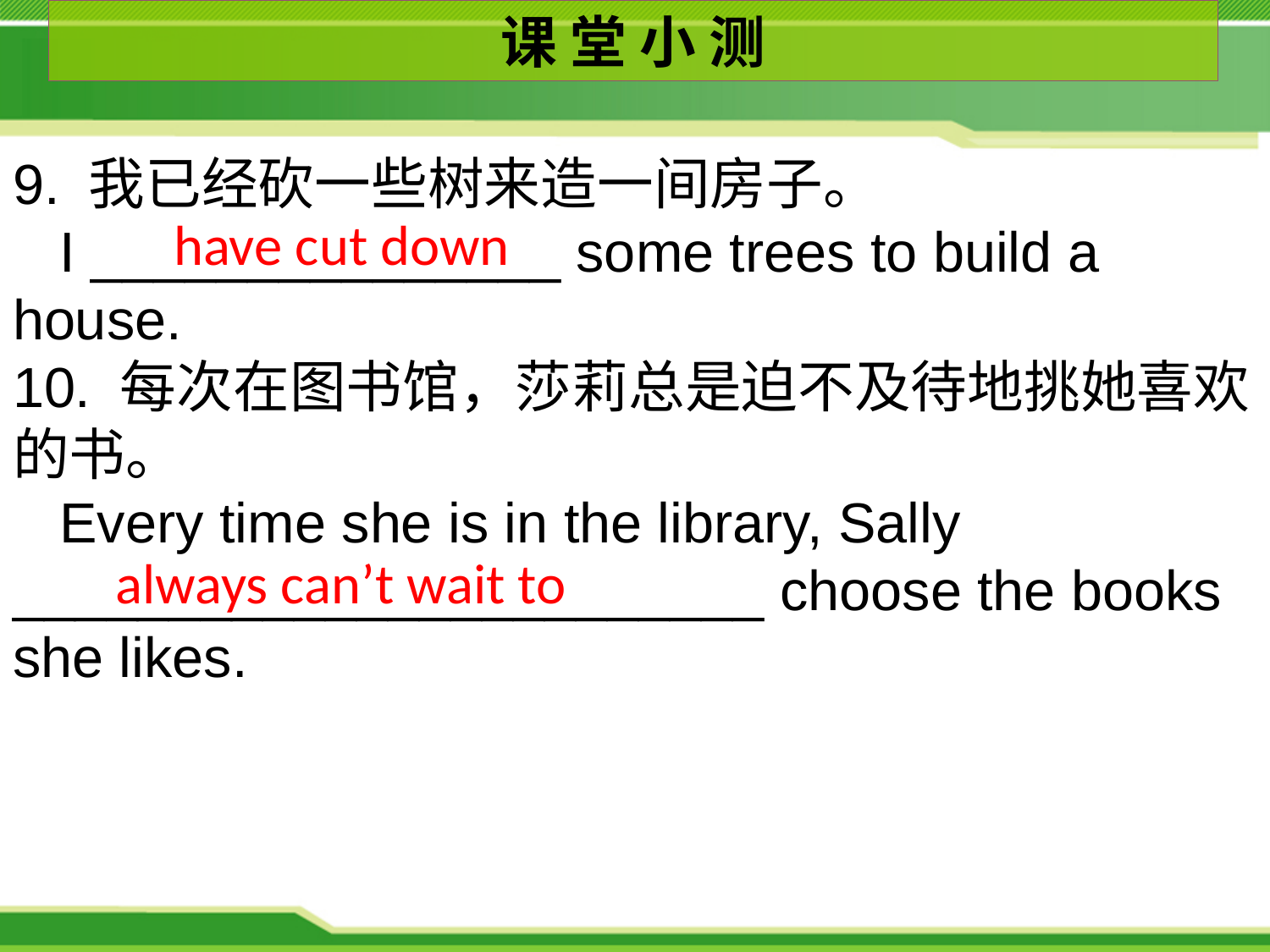

课 堂 小 测
9. 我已经砍一些树来造一间房子。
   I _______________ some trees to build a house.
10. 每次在图书馆，莎莉总是迫不及待地挑她喜欢的书。
   Every time she is in the library, Sally ________________________ choose the books she likes.
have cut down
 always can’t wait to